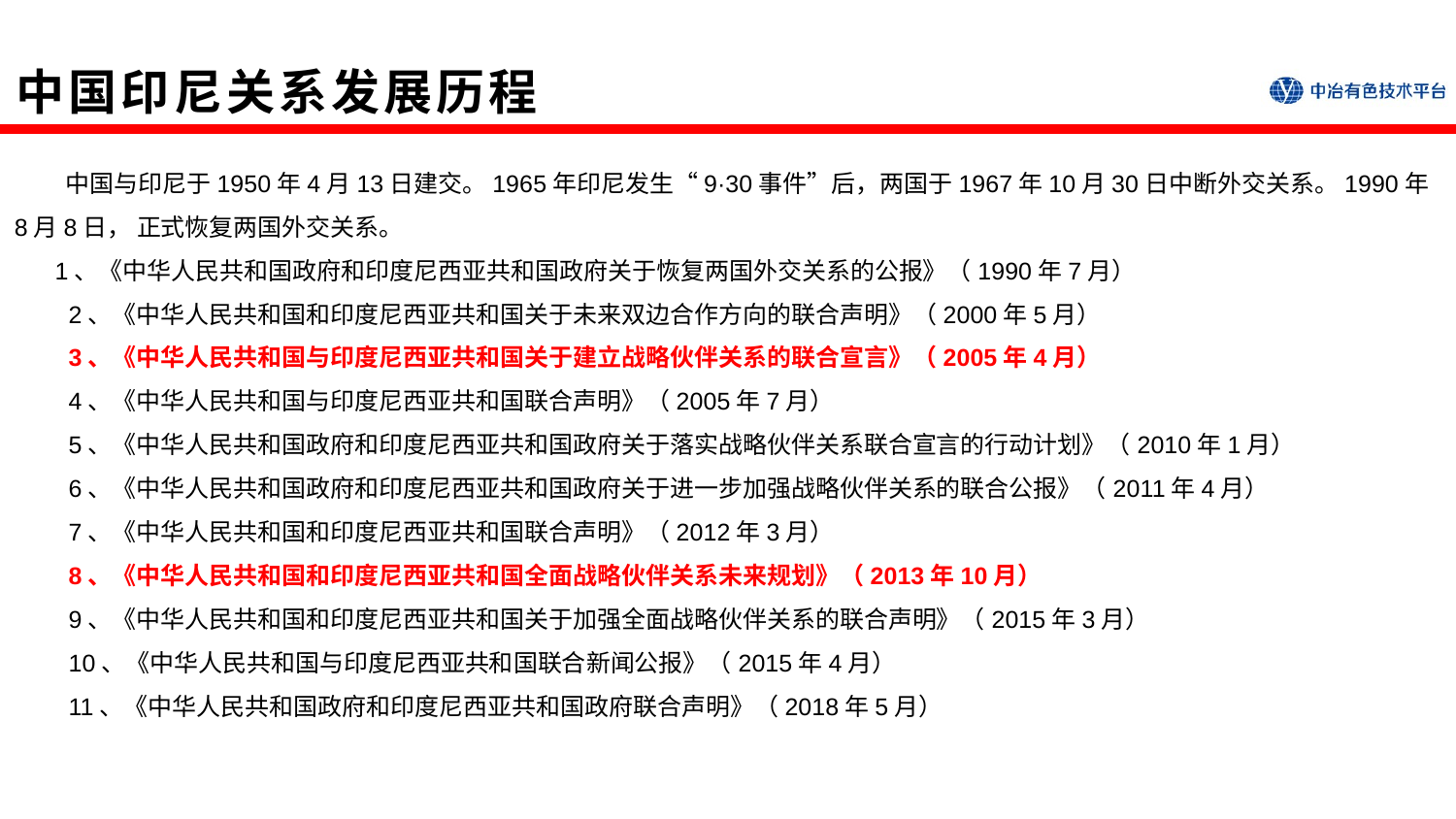

# 中国印尼关系发展历程
    　中国与印尼于1950年4月13日建交。1965年印尼发生“9·30事件”后，两国于1967年10月30日中断外交关系。1990年8月8日， 正式恢复两国外交关系。
      1、《中华人民共和国政府和印度尼西亚共和国政府关于恢复两国外交关系的公报》（1990年7月）
　　2、《中华人民共和国和印度尼西亚共和国关于未来双边合作方向的联合声明》（2000年5月）
　　3、《中华人民共和国与印度尼西亚共和国关于建立战略伙伴关系的联合宣言》（2005年4月）
　　4、《中华人民共和国与印度尼西亚共和国联合声明》（2005年7月）
　　5、《中华人民共和国政府和印度尼西亚共和国政府关于落实战略伙伴关系联合宣言的行动计划》（2010年1月）
　　6、《中华人民共和国政府和印度尼西亚共和国政府关于进一步加强战略伙伴关系的联合公报》（2011年4月）
　　7、《中华人民共和国和印度尼西亚共和国联合声明》（2012年3月）
　　8、《中华人民共和国和印度尼西亚共和国全面战略伙伴关系未来规划》（2013年10月）
　　9、《中华人民共和国和印度尼西亚共和国关于加强全面战略伙伴关系的联合声明》（2015年3月）
　　10、《中华人民共和国与印度尼西亚共和国联合新闻公报》（2015年4月）
　　11、《中华人民共和国政府和印度尼西亚共和国政府联合声明》（2018年5月）